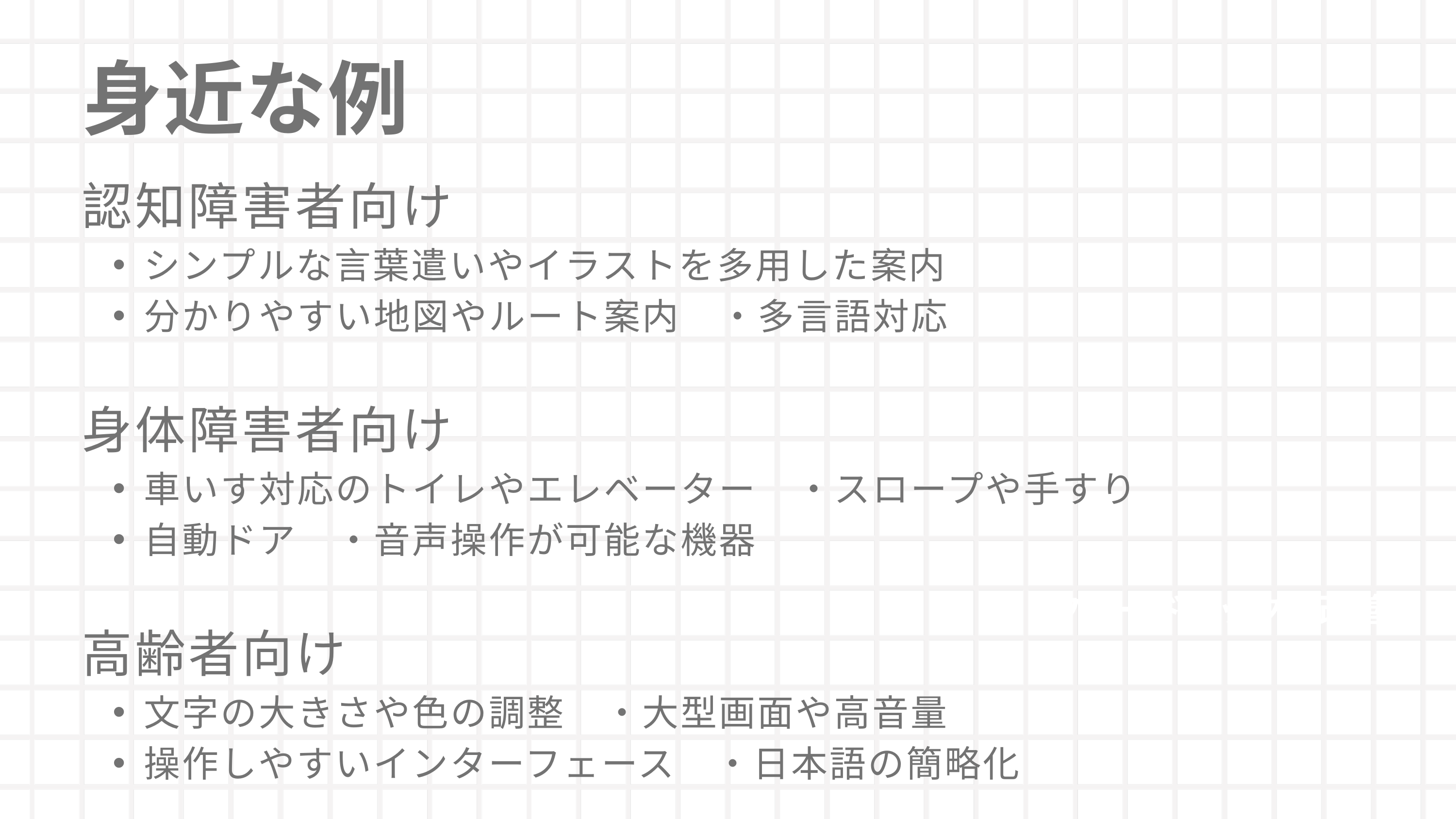

身近な例
認知障害者向け
シンプルな言葉遣いやイラストを多用した案内
分かりやすい地図やルート案内　・多言語対応﻿﻿﻿

身体障害者向け
車いす対応のトイレやエレベーター　・スロープや手すり
自動ドア　・音声操作が可能な機器﻿﻿

高齢者向け
文字の大きさや色の調整　・大型画面や高音量
操作しやすいインターフェース　・日本語の簡略化﻿﻿﻿
フィードバックと改善